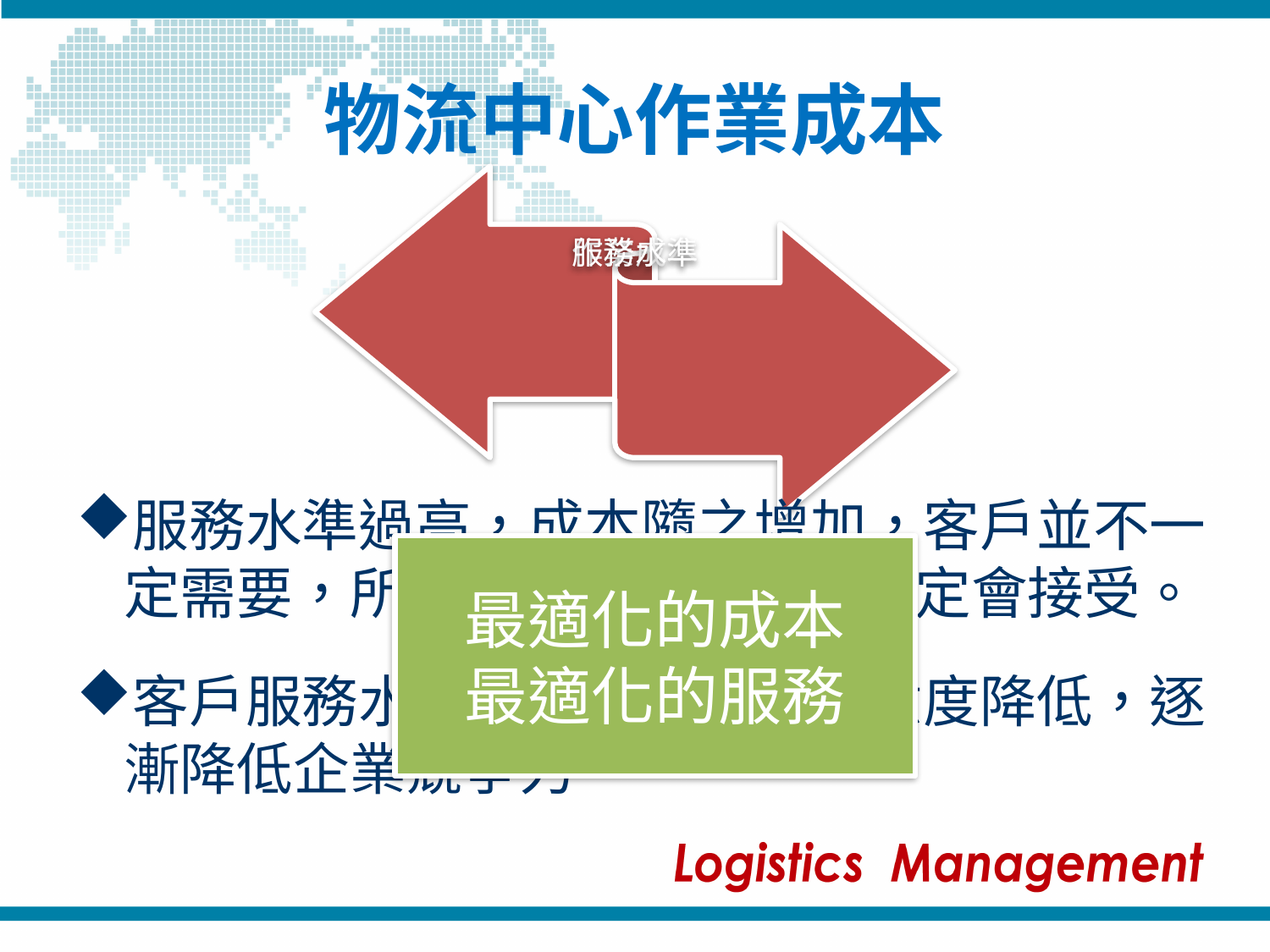

# 物流中心作業成本
作業成本
服務水準

服務水準過高，成本隨之增加，客戶並不一定需要，所衍生成本，客戶不一定會接受。

客戶服務水準過低，使客戶滿意度降低，逐漸降低企業競爭力。
最適化的成本
最適化的服務